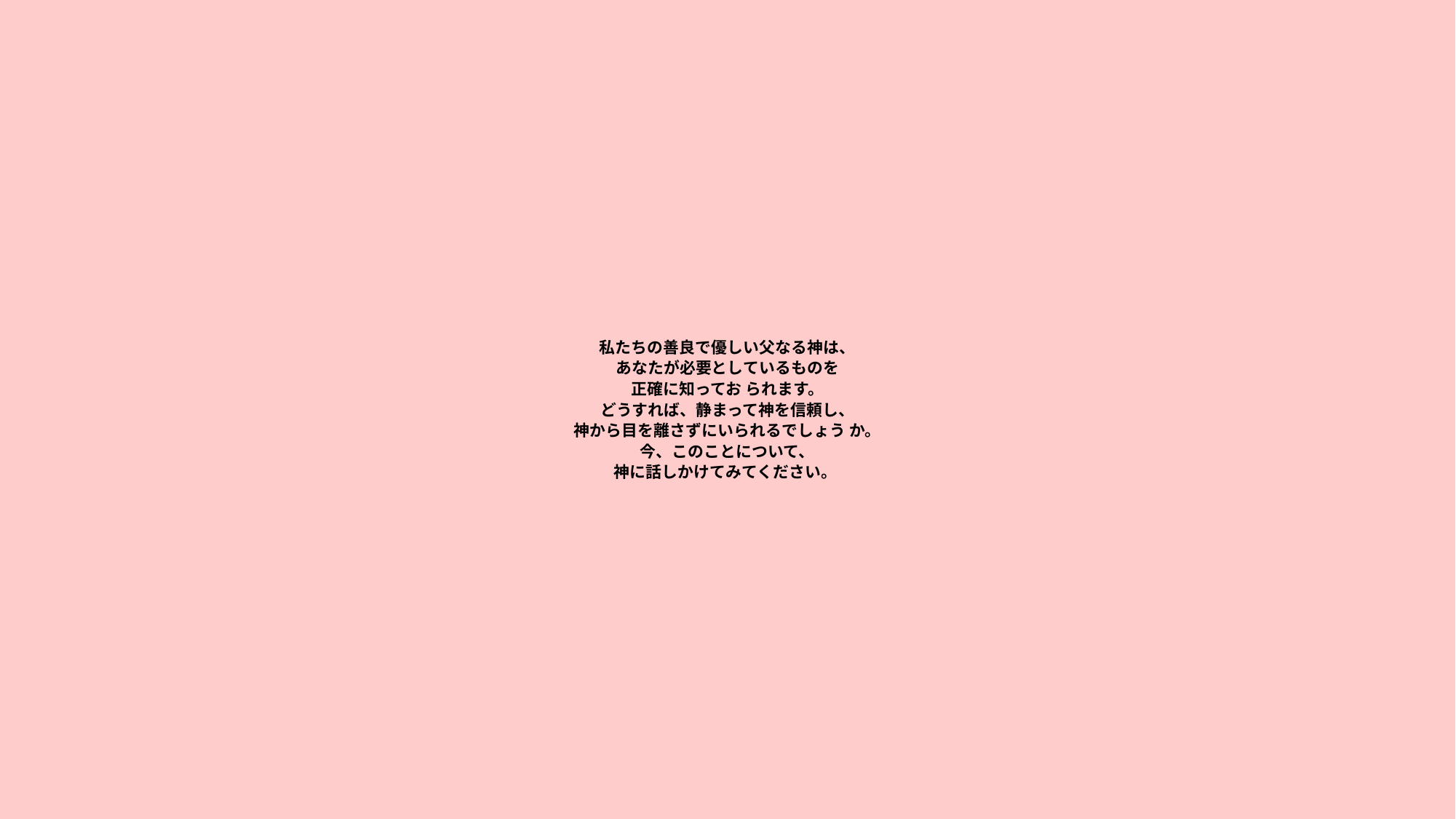

# 私たちの善良で優しい父なる神は、 あなたが必要としているものを 正確に知ってお られます。 どうすれば、静まって神を信頼し、 神から目を離さずにいられるでしょう か。 今、このことについて、 神に話しかけてみてください。